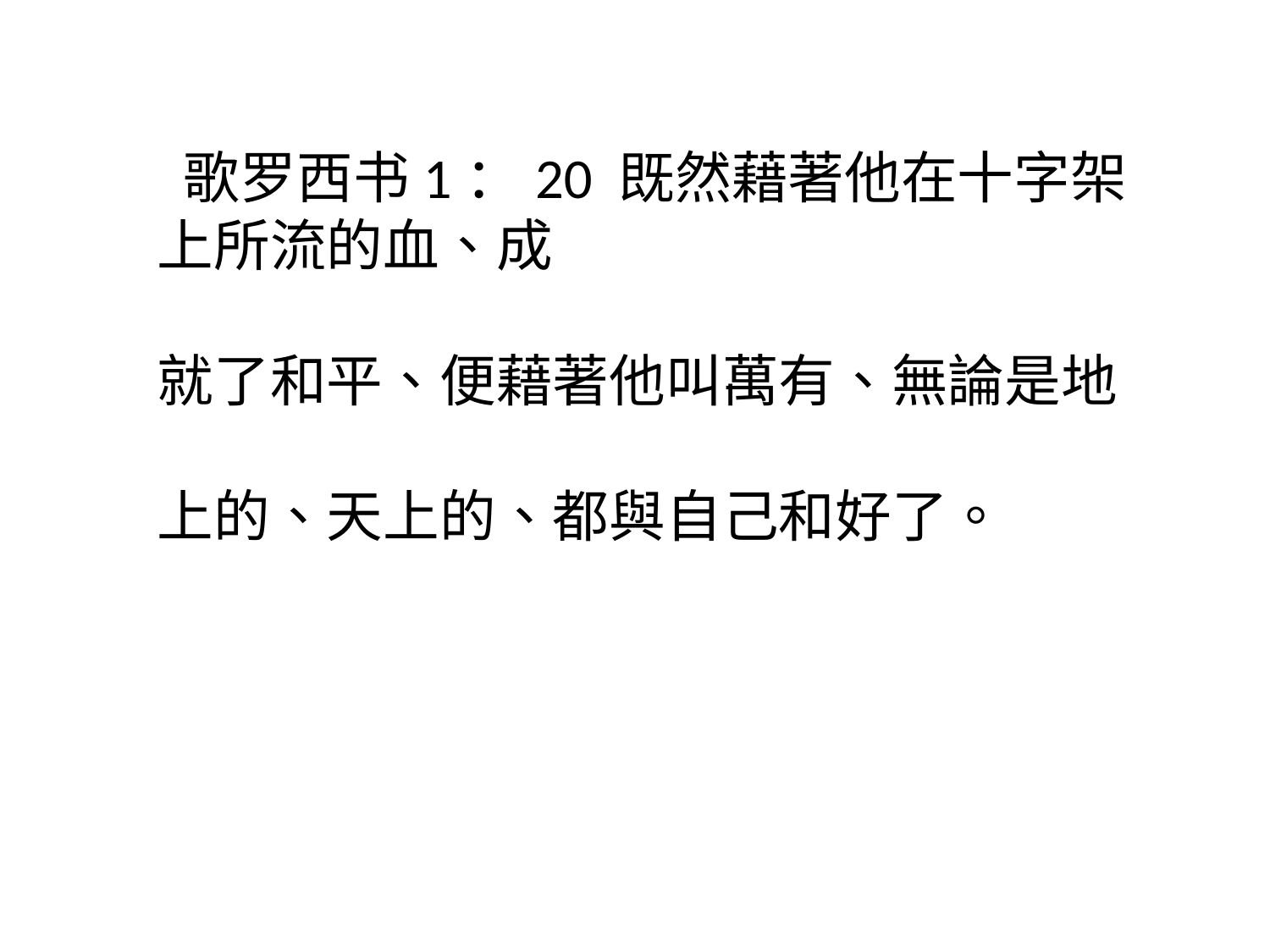

歌罗西书1：20 既然藉著他在十字架上所流的血、成

就了和平、便藉著他叫萬有、無論是地

上的、天上的、都與自己和好了。